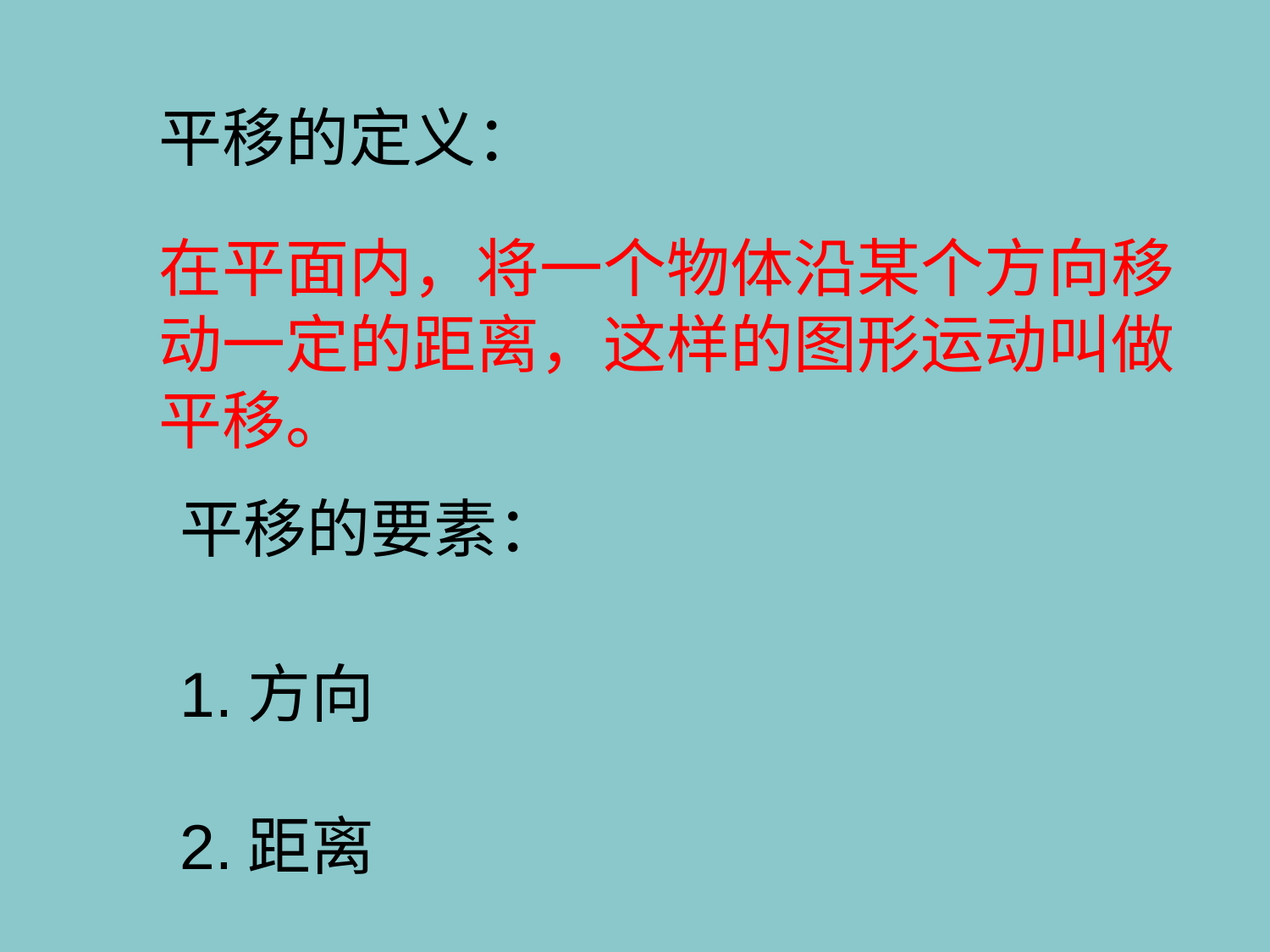

平移的定义：
在平面内，将一个物体沿某个方向移动一定的距离，这样的图形运动叫做平移。
平移的要素：

1.方向

2.距离